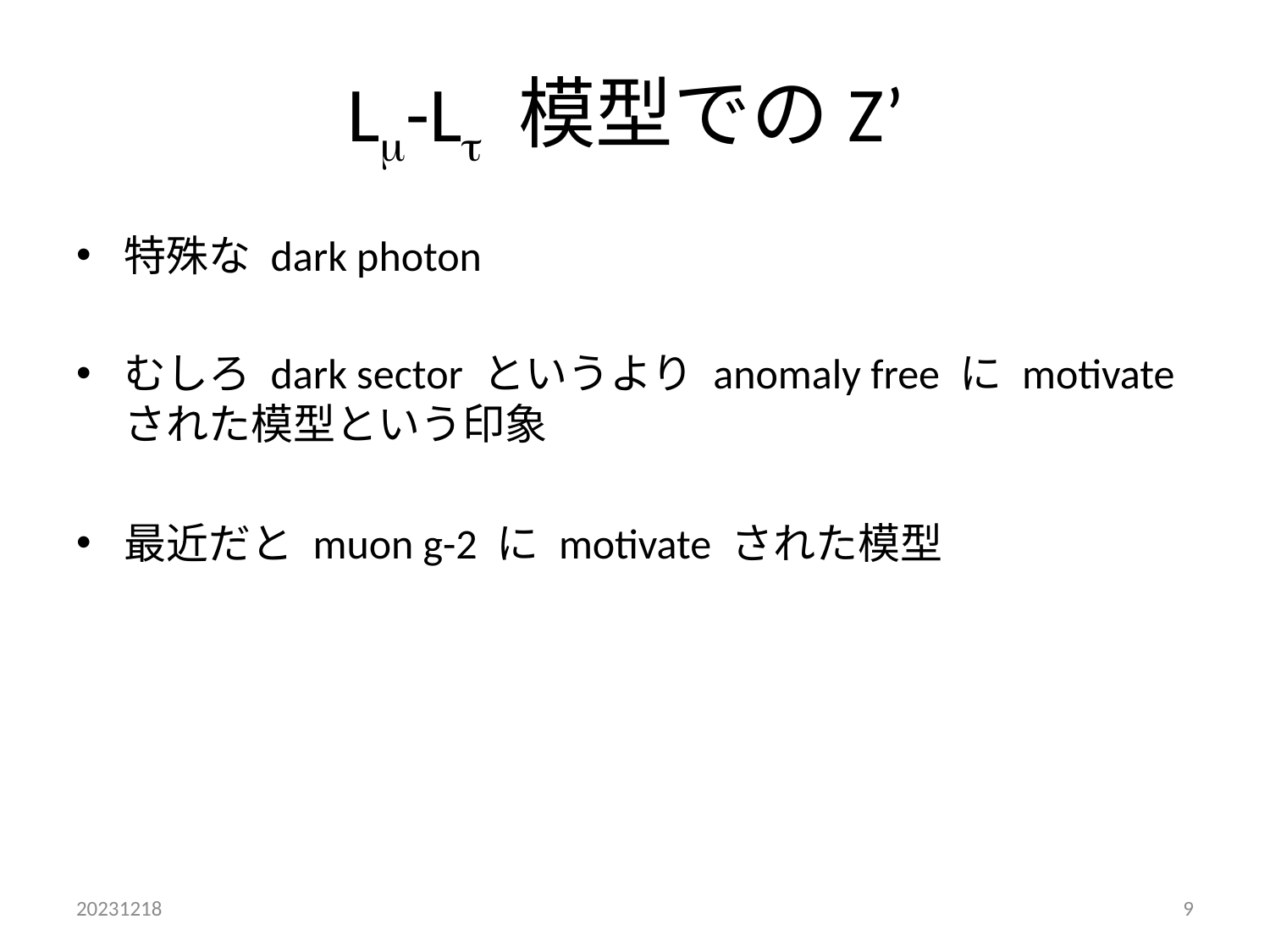

# Lμ-Lτ 模型でのZ’
特殊な dark photon

むしろ dark sector というより anomaly free に motivate された模型という印象

最近だと muon g-2 に motivate された模型

20231218
9